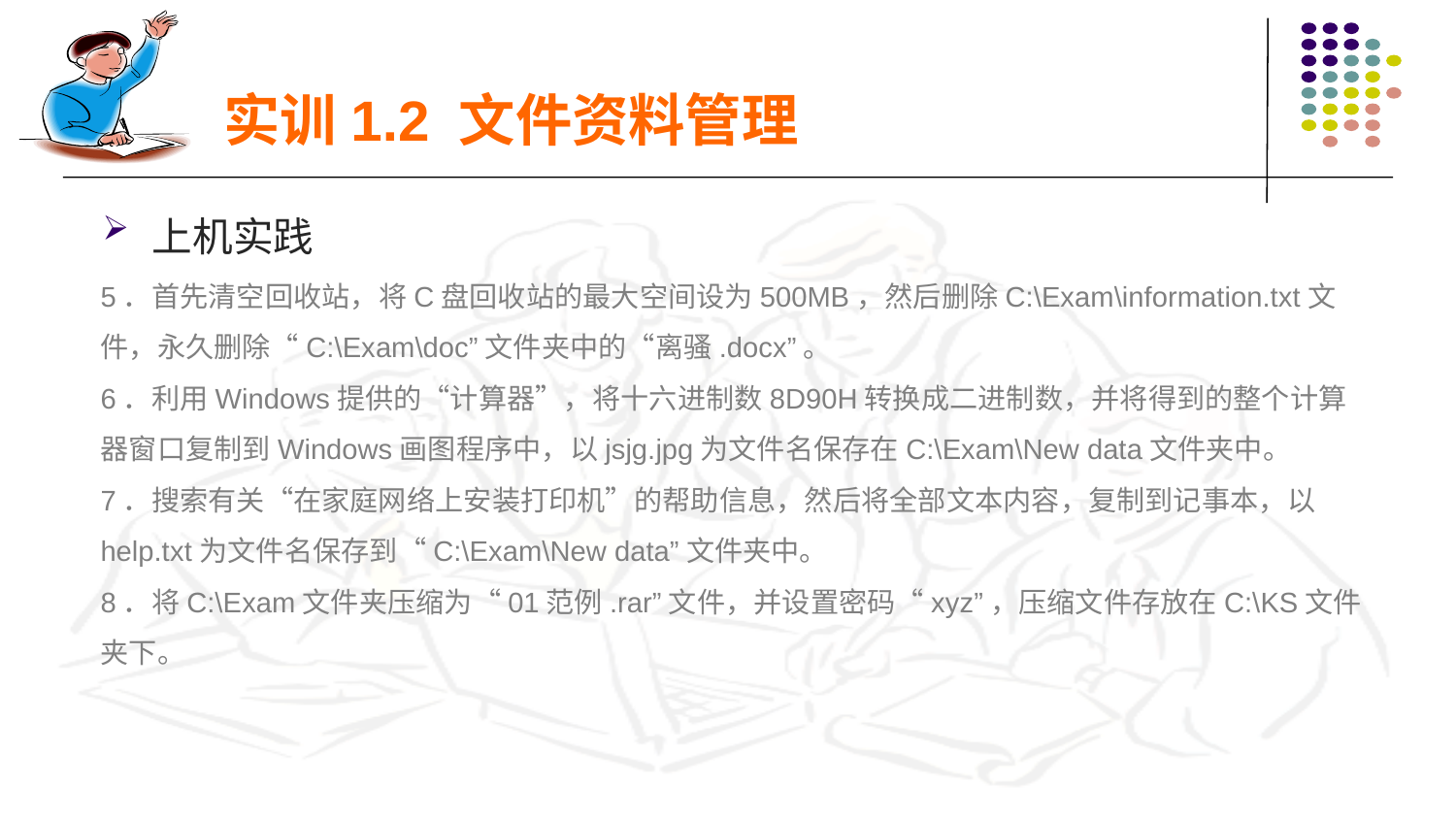

实训1.2 文件资料管理
 上机实践
5．首先清空回收站，将C盘回收站的最大空间设为500MB，然后删除C:\Exam\information.txt文件，永久删除“C:\Exam\doc”文件夹中的“离骚.docx”。
6．利用Windows提供的“计算器”，将十六进制数8D90H转换成二进制数，并将得到的整个计算器窗口复制到Windows画图程序中，以jsjg.jpg为文件名保存在C:\Exam\New data文件夹中。
7．搜索有关“在家庭网络上安装打印机”的帮助信息，然后将全部文本内容，复制到记事本，以help.txt为文件名保存到“C:\Exam\New data”文件夹中。
8．将C:\Exam文件夹压缩为“01范例.rar”文件，并设置密码“xyz”，压缩文件存放在C:\KS文件夹下。